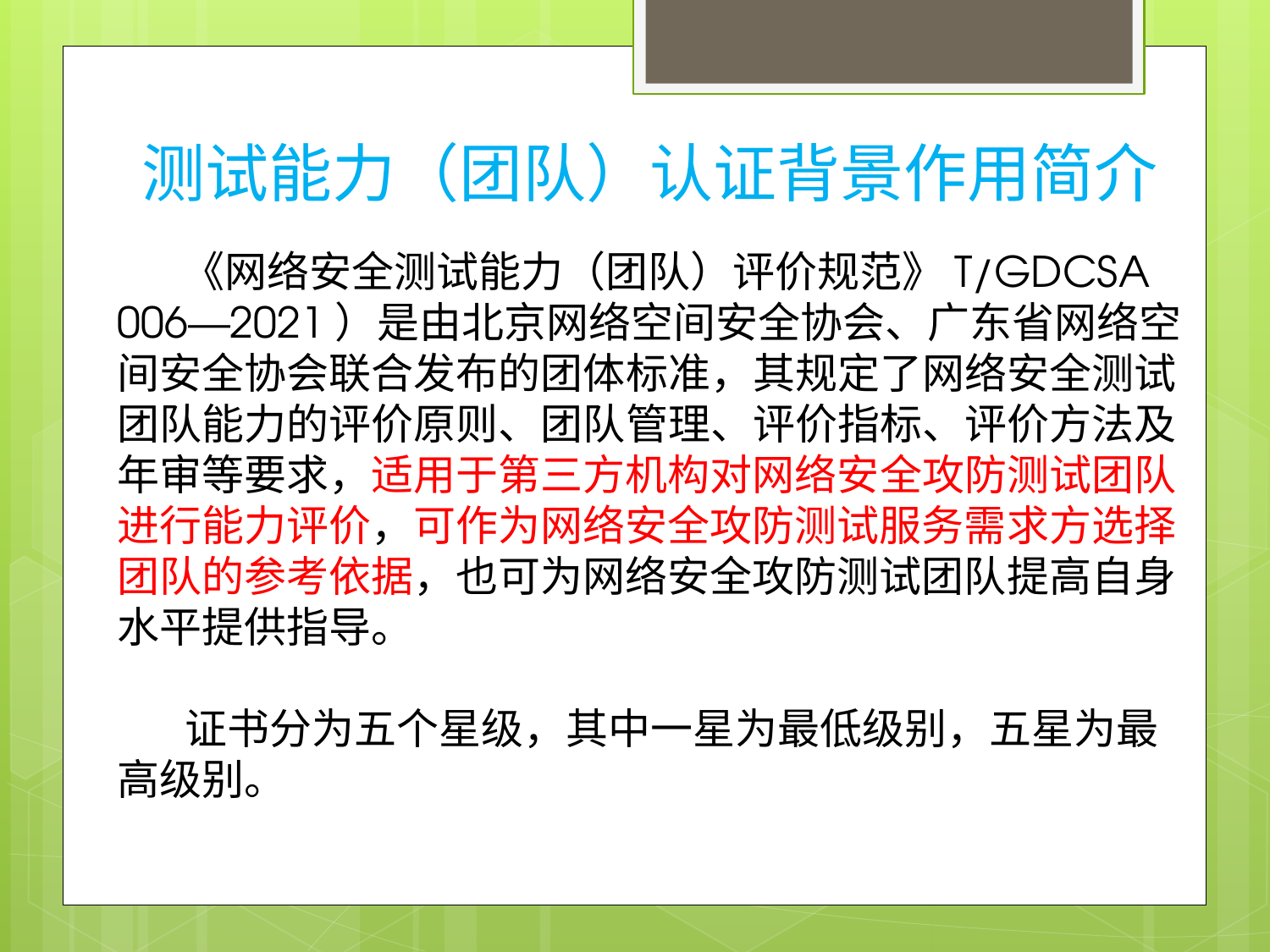

# 测试能力（团队）认证背景作用简介
        《网络安全测试能力（团队）评价规范》T/GDCSA 006—2021）是由北京网络空间安全协会、广东省网络空间安全协会联合发布的团体标准，其规定了网络安全测试团队能力的评价原则、团队管理、评价指标、评价方法及年审等要求，适用于第三方机构对网络安全攻防测试团队进行能力评价，可作为网络安全攻防测试服务需求方选择团队的参考依据，也可为网络安全攻防测试团队提高自身水平提供指导。

      证书分为五个星级，其中一星为最低级别，五星为最高级别。